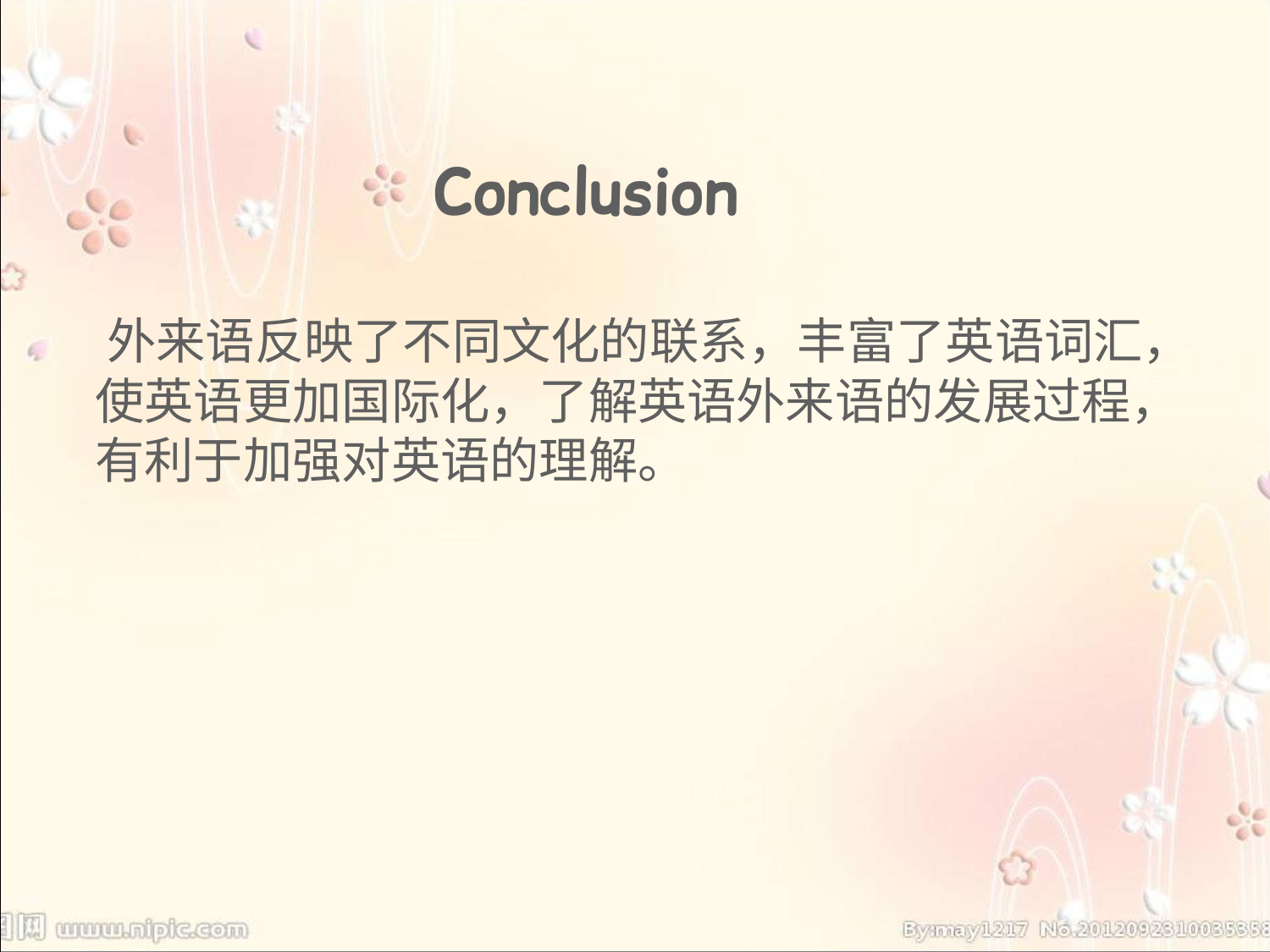

Conclusion
    外来语反映了不同文化的联系，丰富了英语词汇，使英语更加国际化，了解英语外来语的发展过程，有利于加强对英语的理解。